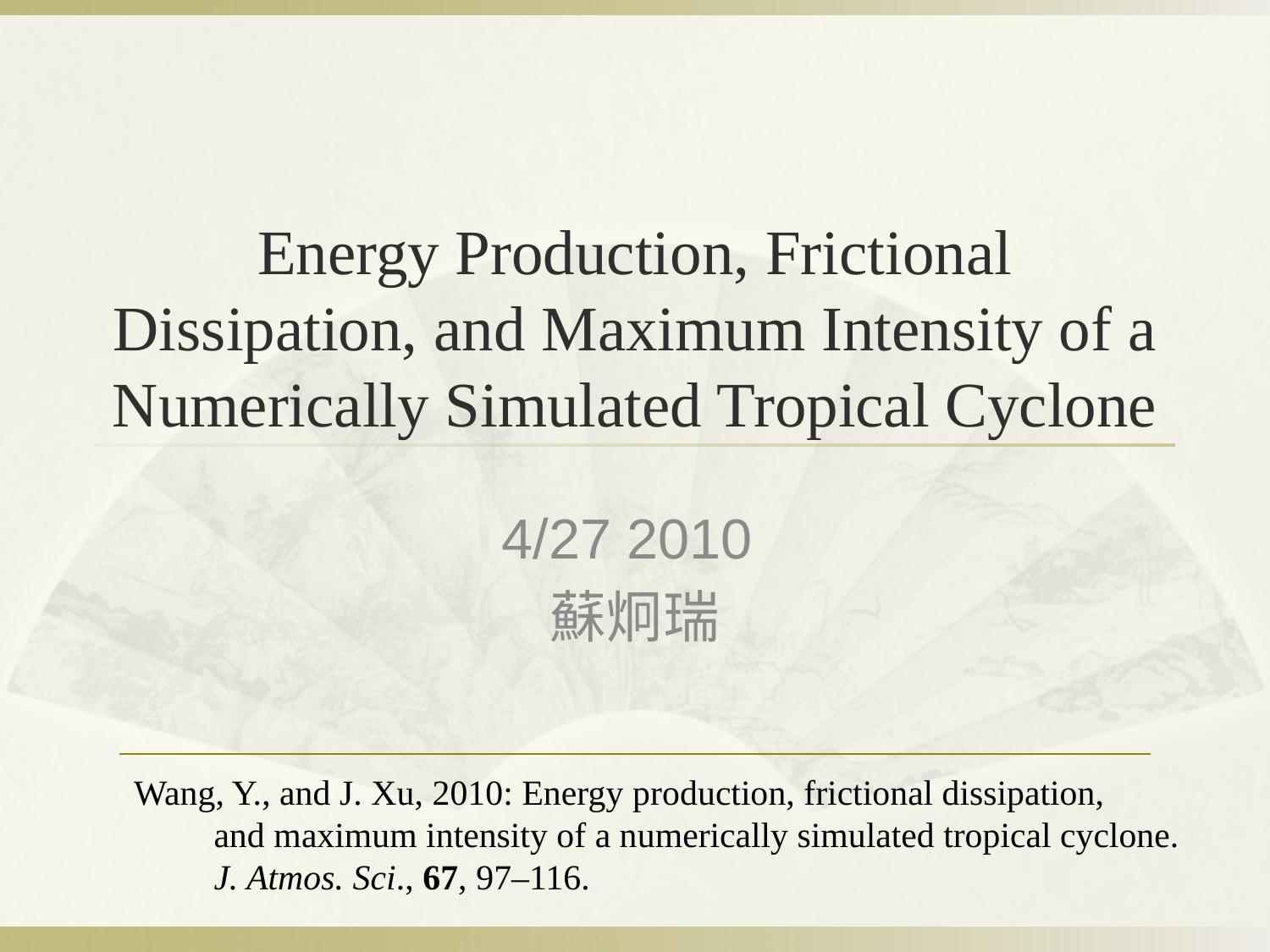

# Energy Production, Frictional Dissipation, and Maximum Intensity of a Numerically Simulated Tropical Cyclone
4/27 2010
蘇炯瑞
Wang, Y., and J. Xu, 2010: Energy production, frictional dissipation,
         and maximum intensity of a numerically simulated tropical cyclone.
         J. Atmos. Sci., 67, 97–116.